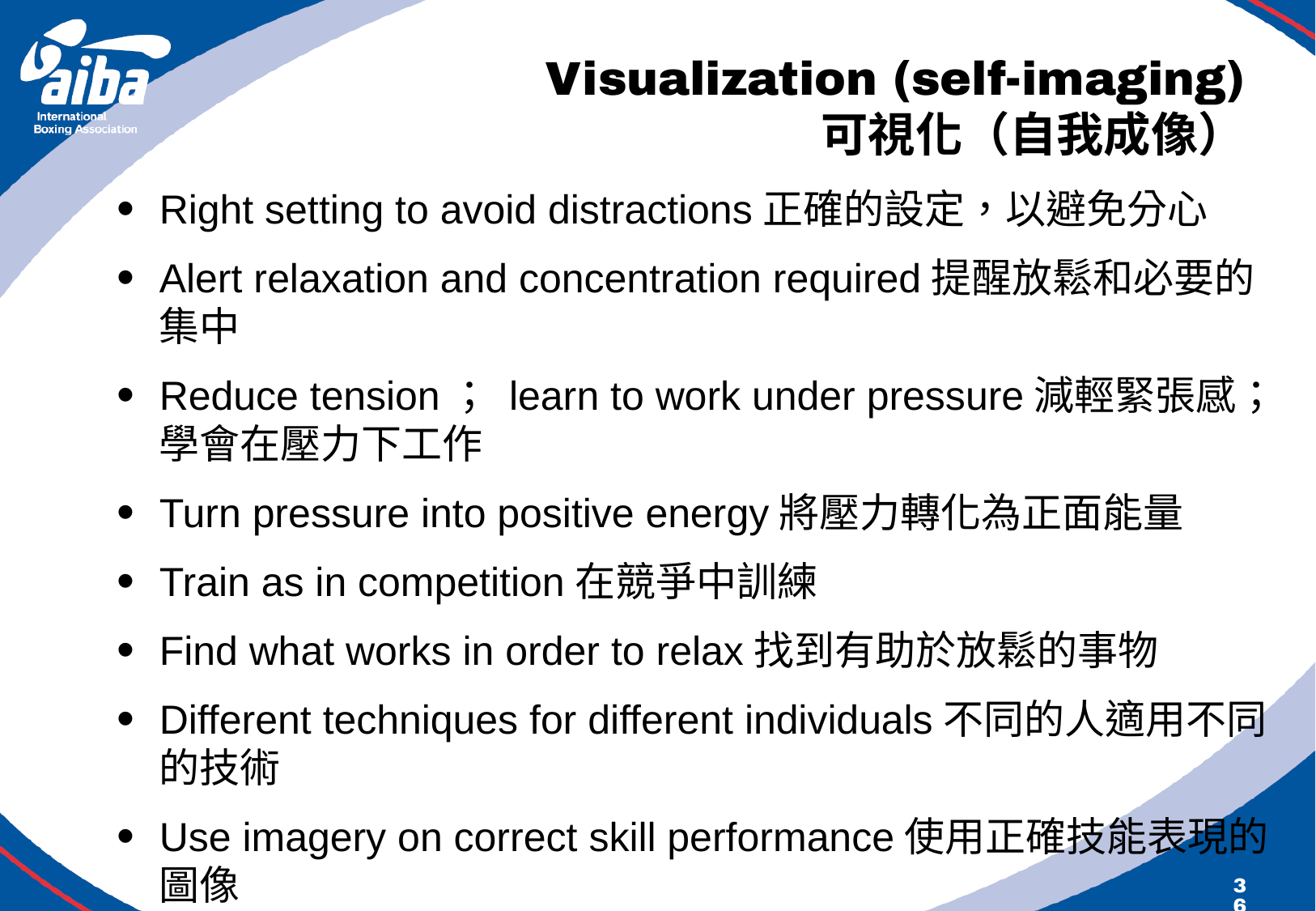

# Visualization (self-imaging) 可視化（自我成像）
Right setting to avoid distractions正確的設定，以避免分心
Alert relaxation and concentration required提醒放鬆和必要的集中
Reduce tension； learn to work under pressure減輕緊張感；學會在壓力下工作
Turn pressure into positive energy將壓力轉化為正面能量
Train as in competition在競爭中訓練
Find what works in order to relax找到有助於放鬆的事物
Different techniques for different individuals不同的人適用不同的技術
Use imagery on correct skill performance使用正確技能表現的圖像
360